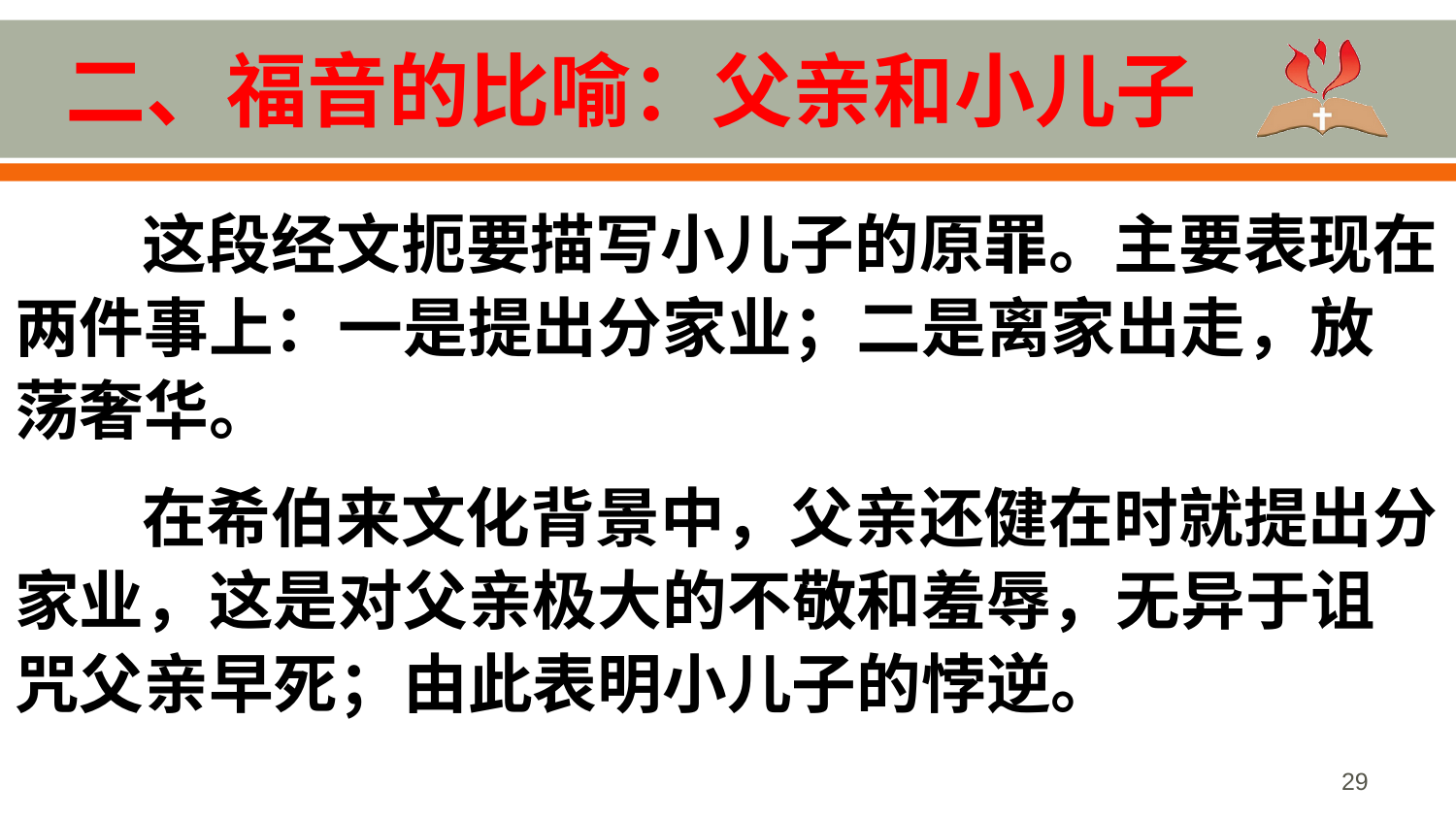

# 二、福音的比喻：父亲和小儿子
这段经文扼要描写小儿子的原罪。主要表现在两件事上：一是提出分家业；二是离家出走，放荡奢华。
在希伯来文化背景中，父亲还健在时就提出分家业，这是对父亲极大的不敬和羞辱，无异于诅咒父亲早死；由此表明小儿子的悖逆。

29